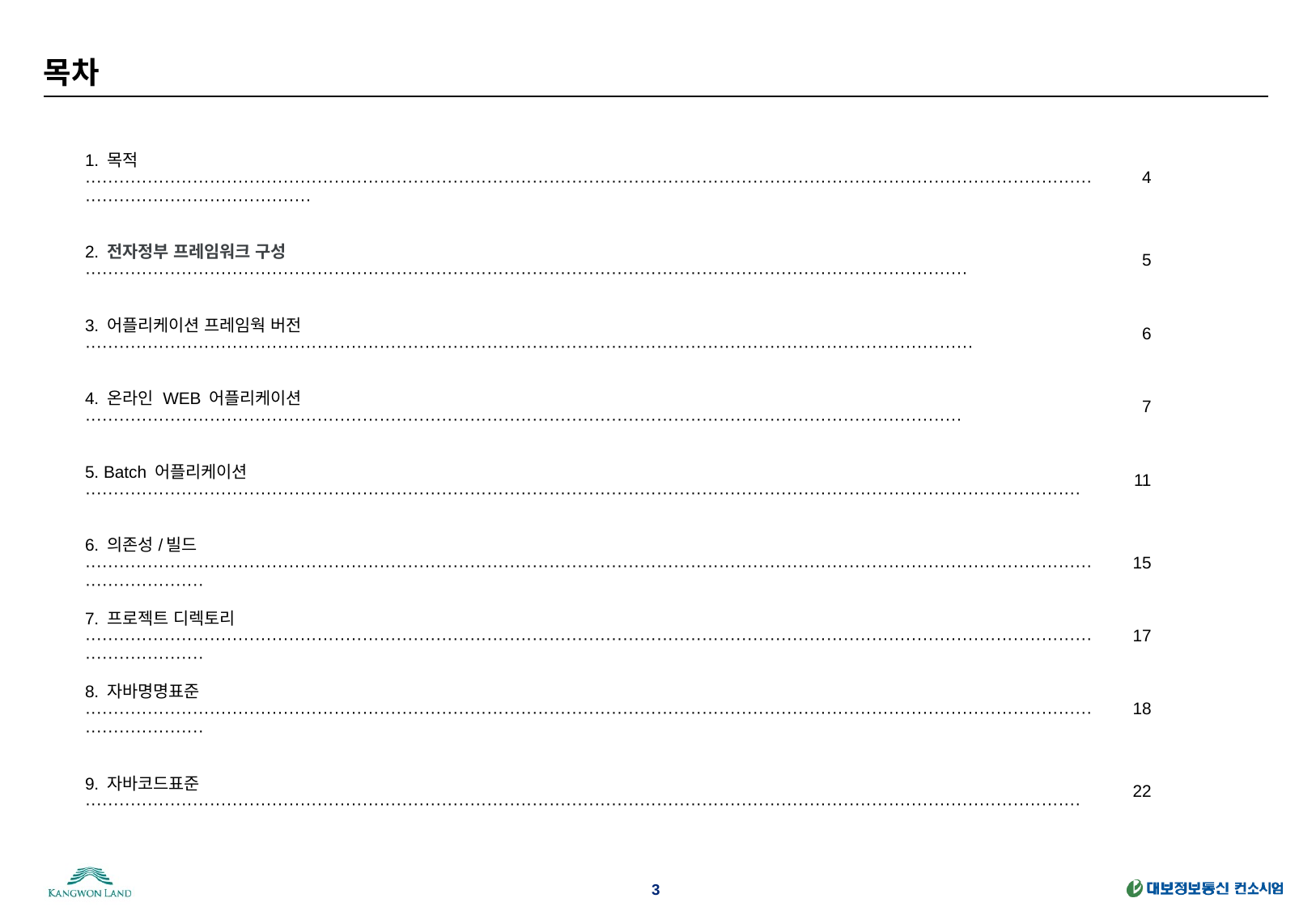

# 목차
|  |  |
| --- | --- |
| 1. 목적 ·························································································································································································································· | 4 |
| 2. 전자정부 프레임워크 구성 ···························································································································································· | 5 |
| 3. 어플리케이션 프레임웍 버전 ····························································································································································· | 6 |
| 4. 온라인 WEB 어플리케이션 ··························································································································································· | 7 |
| 5. Batch 어플리케이션 ················································································································································································ | 11 |
| 6. 의존성/빌드 ······································································································································································································· | 15 |
| 7. 프로젝트 디렉토리 ······································································································································································································· | 17 |
| 8. 자바명명표준 ······································································································································································································· | 18 |
| 9. 자바코드표준················································································································································································ | 22 |
|  |  |
|  |  |
3